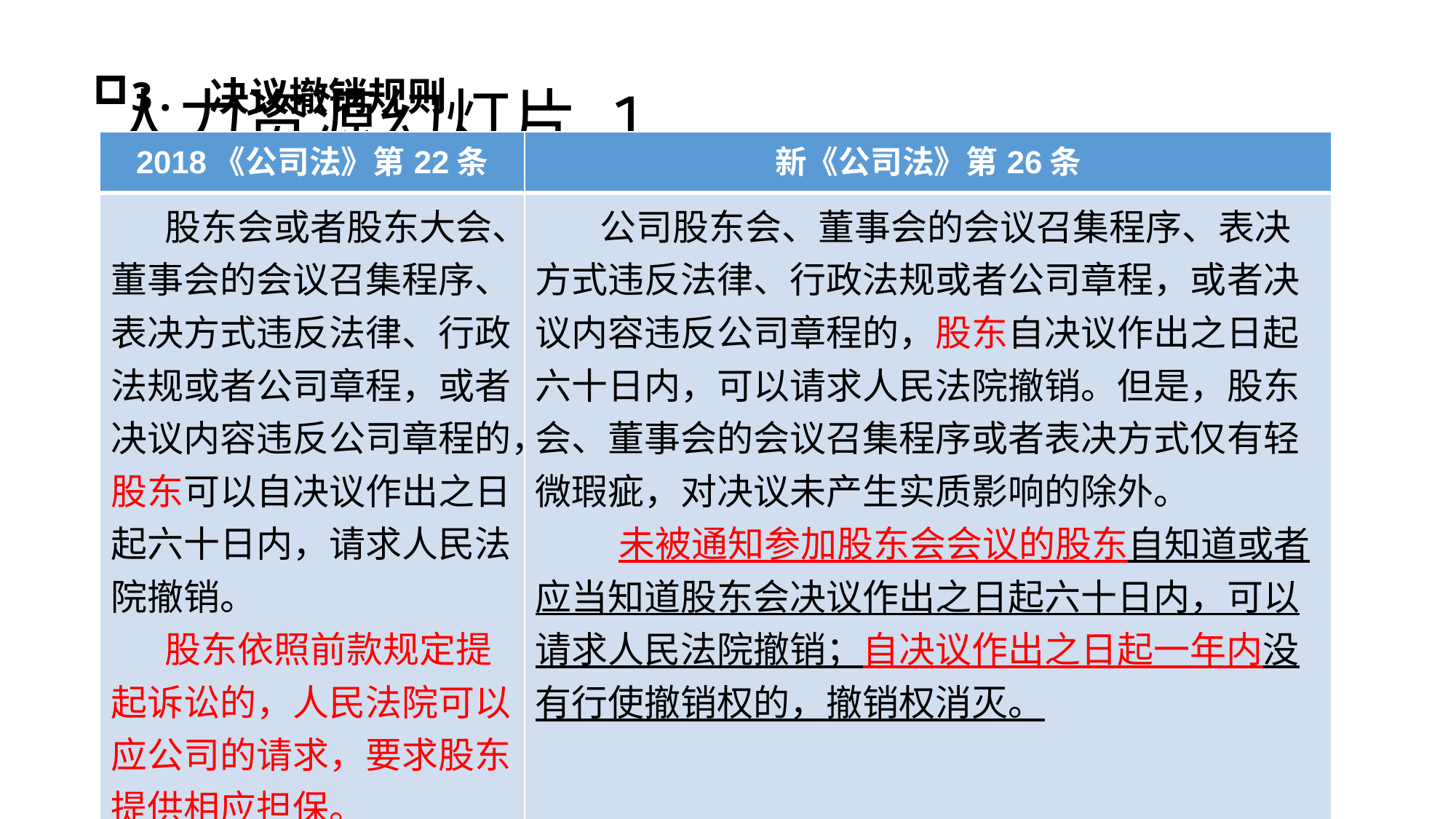

# 人力资源幻灯片 1
3. 决议撤销规则
| 2018《公司法》第22条 | 新《公司法》第26条 |
| --- | --- |
| 股东会或者股东大会、董事会的会议召集程序、表决方式违反法律、行政法规或者公司章程，或者决议内容违反公司章程的，股东可以自决议作出之日起六十日内，请求人民法院撤销。 股东依照前款规定提起诉讼的，人民法院可以应公司的请求，要求股东提供相应担保。 | 公司股东会、董事会的会议召集程序、表决方式违反法律、行政法规或者公司章程，或者决议内容违反公司章程的，股东自决议作出之日起六十日内，可以请求人民法院撤销。但是，股东会、董事会的会议召集程序或者表决方式仅有轻微瑕疵，对决议未产生实质影响的除外。 未被通知参加股东会会议的股东自知道或者应当知道股东会决议作出之日起六十日内，可以请求人民法院撤销；自决议作出之日起一年内没有行使撤销权的，撤销权消灭。 |